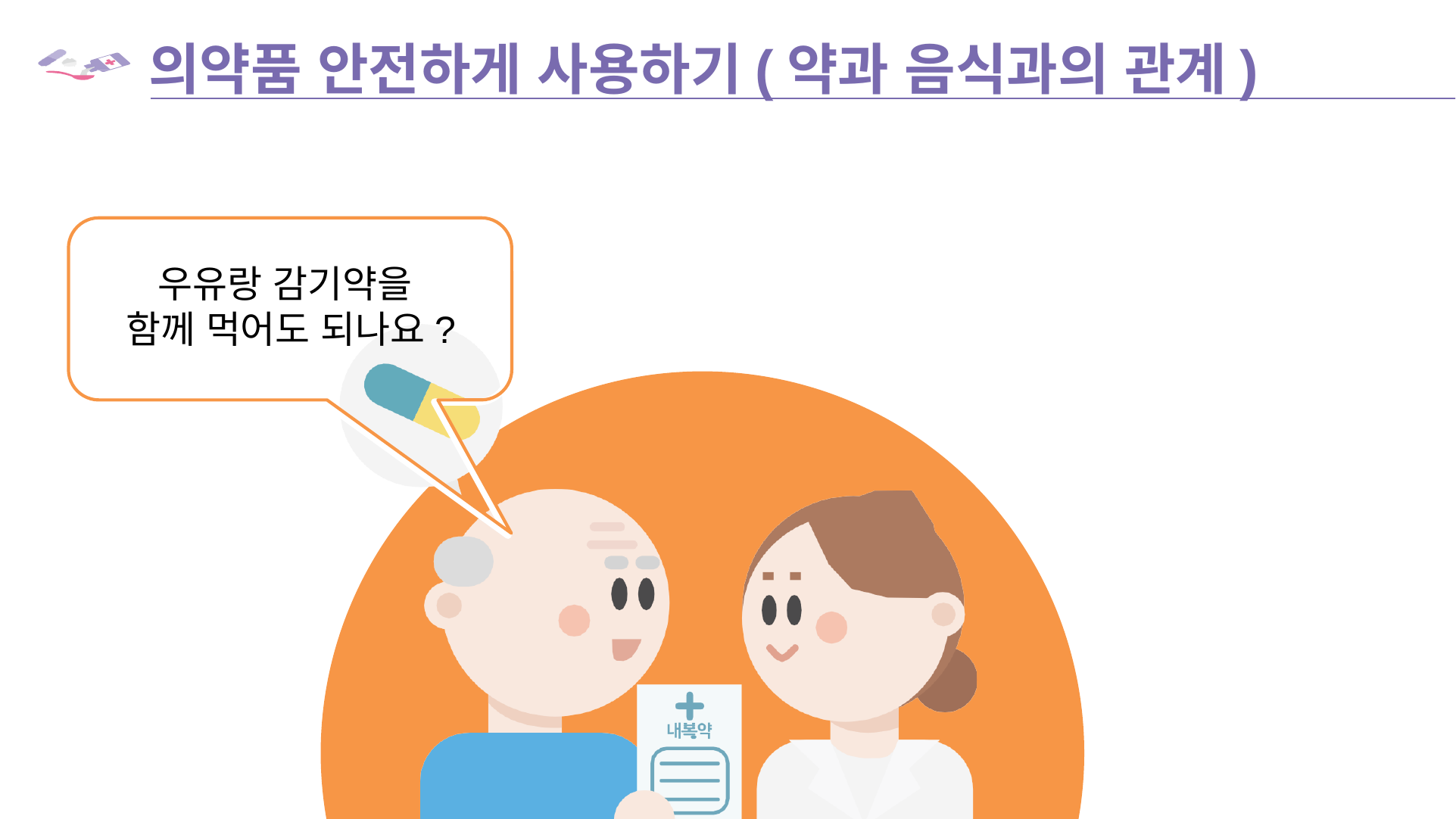

# 의약품 안전하게 사용하기(약과 음식과의 관계)

우유랑 감기약을
함께 먹어도 되나요?